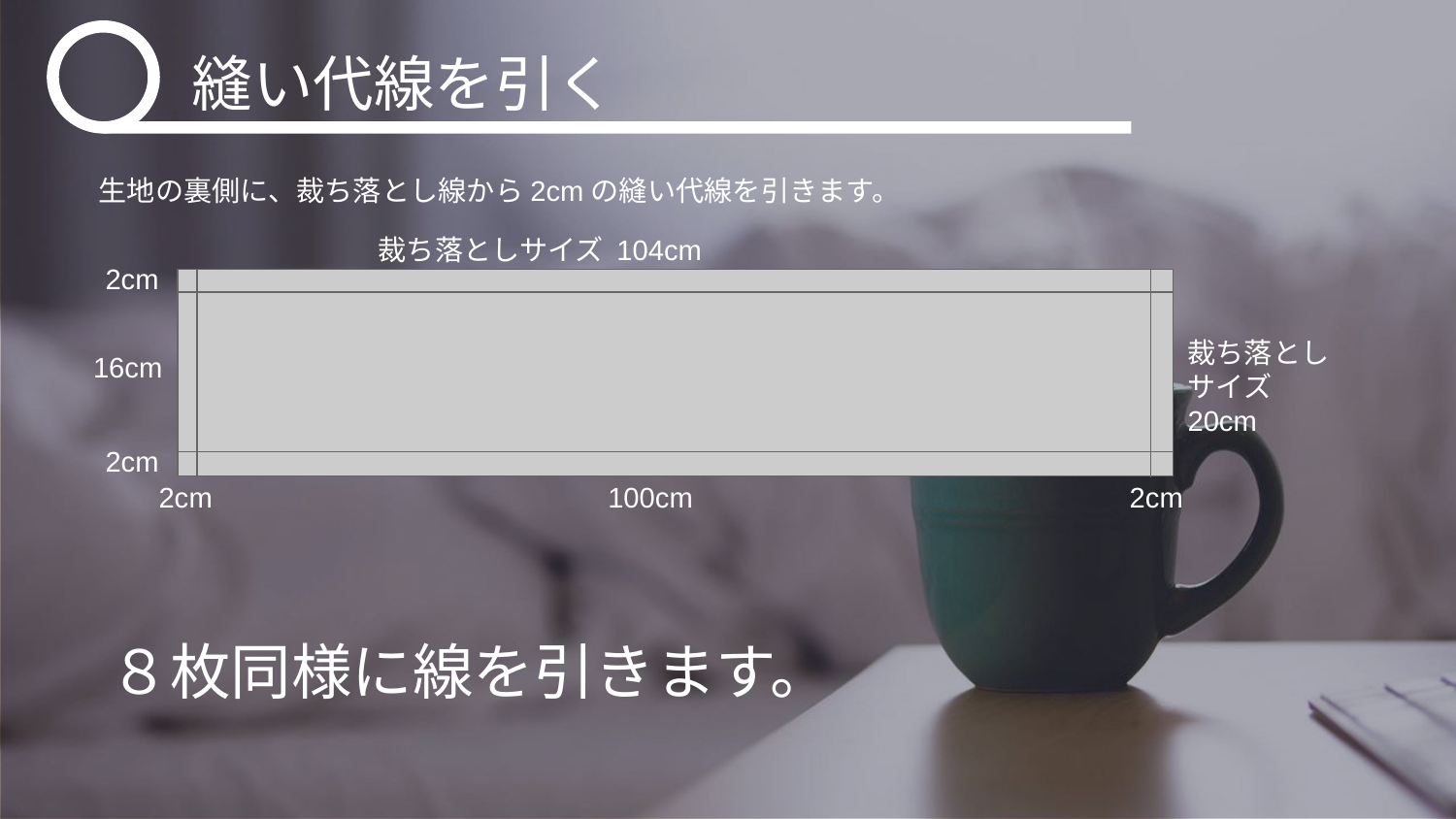

縫い代線を引く
生地の裏側に、裁ち落とし線から2cmの縫い代線を引きます。
裁ち落としサイズ 104cm
2cm

裁ち落とし
サイズ
20cm
16cm
2cm
2cm
100cm
2cm
８枚同様に線を引きます。